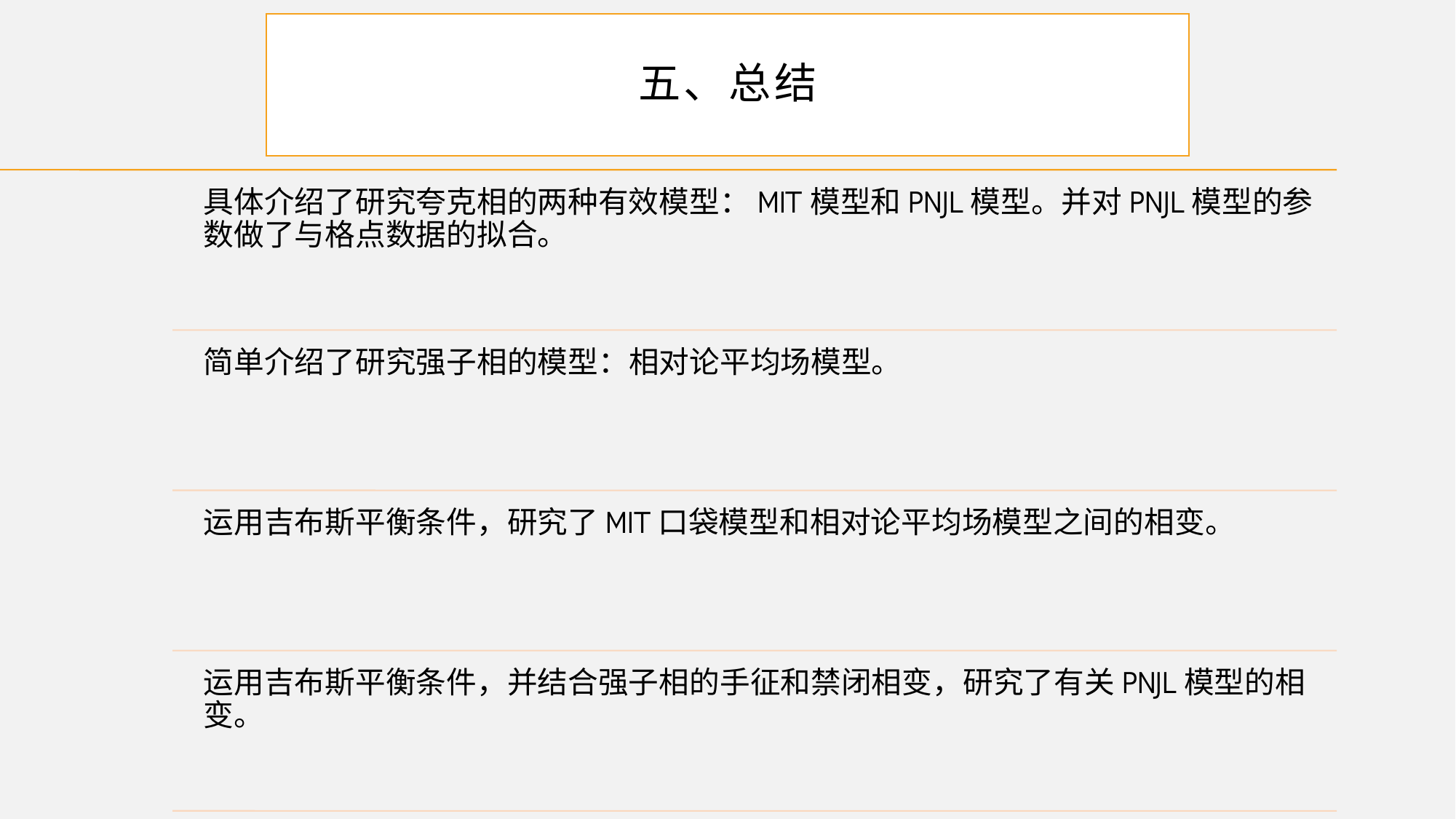

# 五、总结

具体介绍了研究夸克相的两种有效模型：MIT模型和PNJL模型。并对PNJL模型的参数做了与格点数据的拟合。
简单介绍了研究强子相的模型：相对论平均场模型。
运用吉布斯平衡条件，研究了MIT口袋模型和相对论平均场模型之间的相变。
运用吉布斯平衡条件，并结合强子相的手征和禁闭相变，研究了有关PNJL模型的相变。